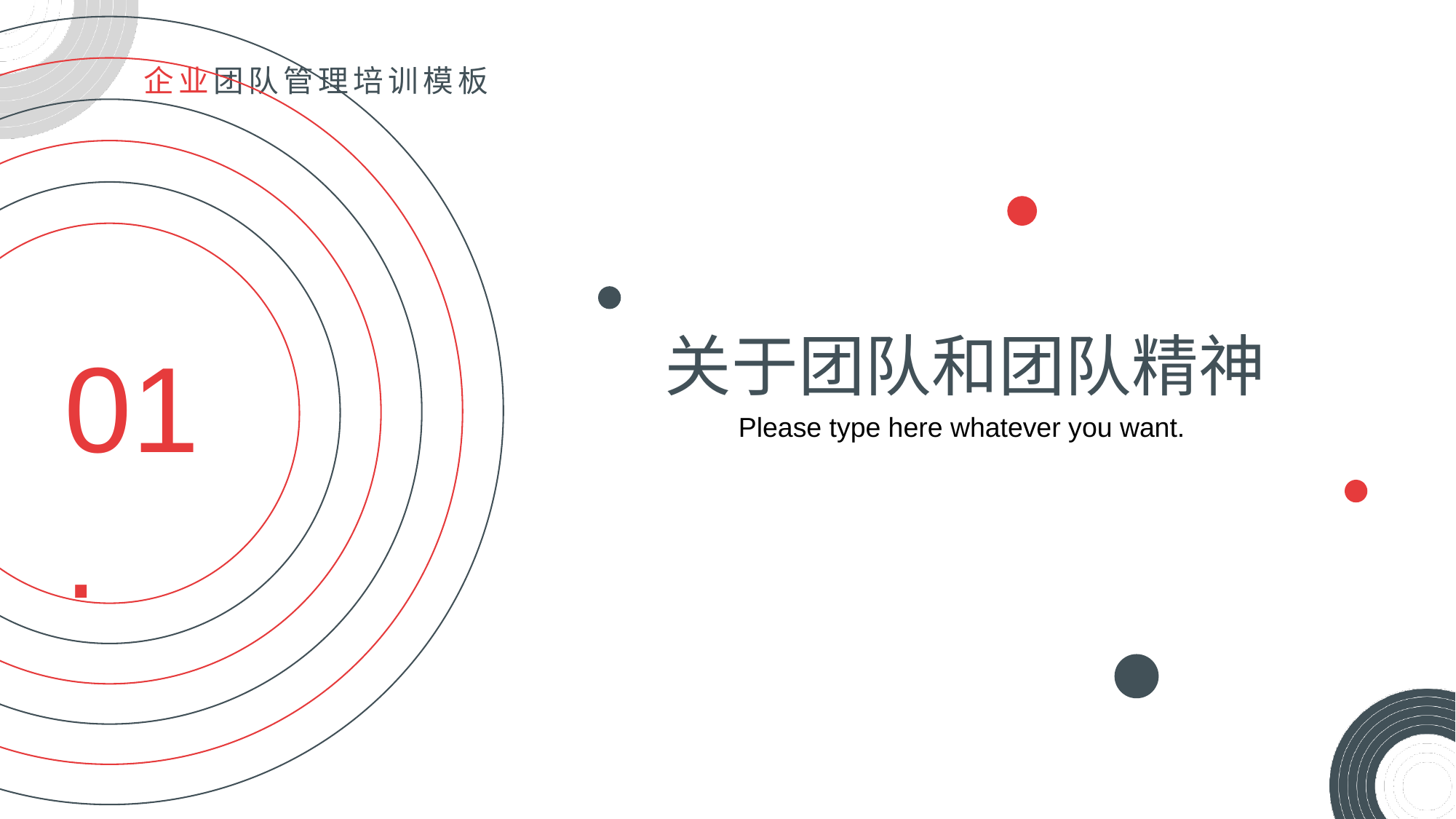

关于团队和团队精神
01.
Please type here whatever you want.